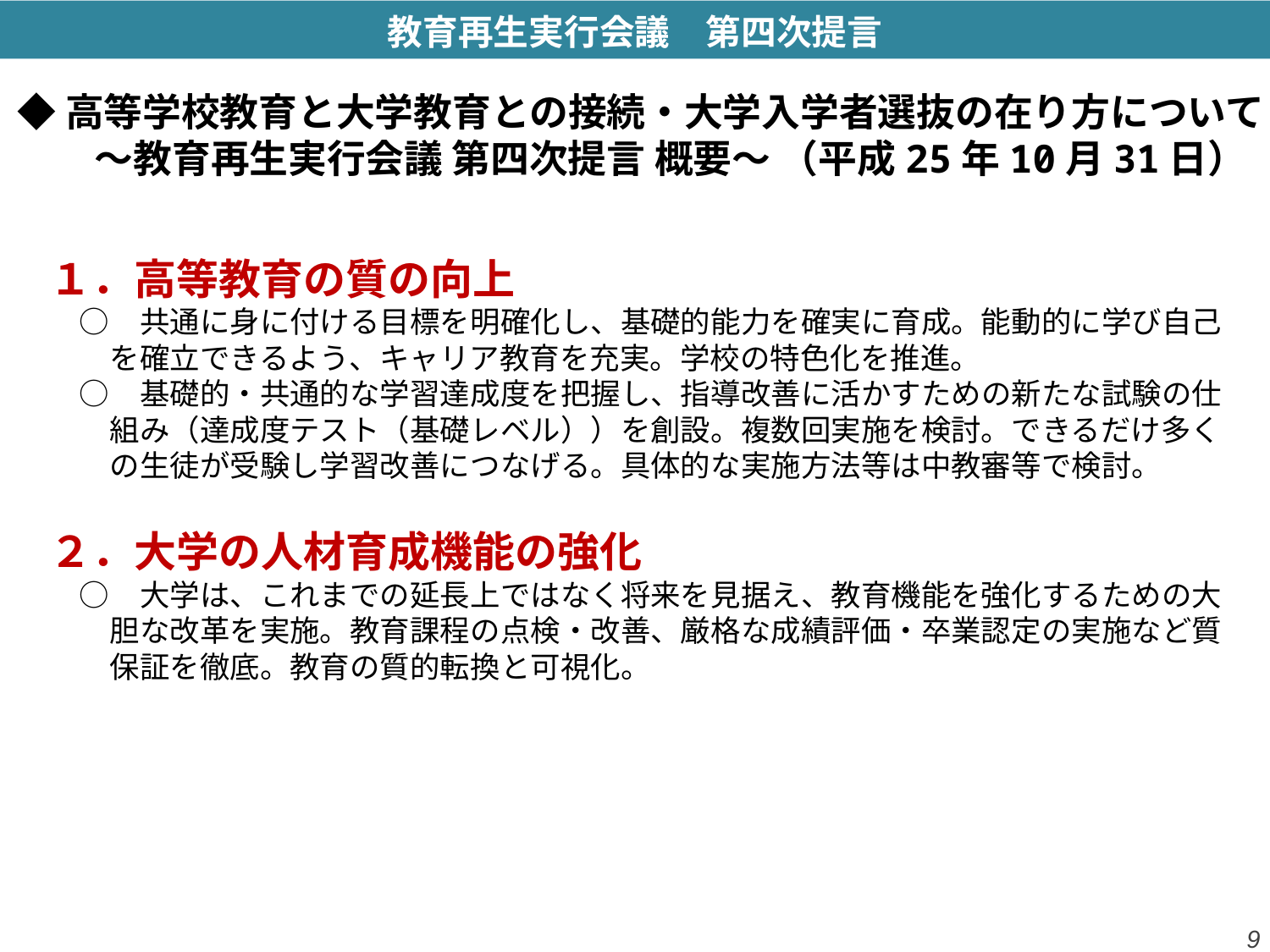

教育再生実行会議　第四次提言
◆高等学校教育と大学教育との接続・大学入学者選抜の在り方について
　　〜教育再生実行会議 第四次提言 概要〜 （平成25年10月31日）
１．高等教育の質の向上
　○　共通に身に付ける目標を明確化し、基礎的能力を確実に育成。能動的に学び自己
　　を確立できるよう、キャリア教育を充実。学校の特色化を推進。
　○　基礎的・共通的な学習達成度を把握し、指導改善に活かすための新たな試験の仕
　　組み（達成度テスト（基礎レベル））を創設。複数回実施を検討。できるだけ多く
　　の生徒が受験し学習改善につなげる。具体的な実施方法等は中教審等で検討。

２．大学の人材育成機能の強化
　○　大学は、これまでの延長上ではなく将来を見据え、教育機能を強化するための大
　　胆な改革を実施。教育課程の点検・改善、厳格な成績評価・卒業認定の実施など質
　　保証を徹底。教育の質的転換と可視化。

9